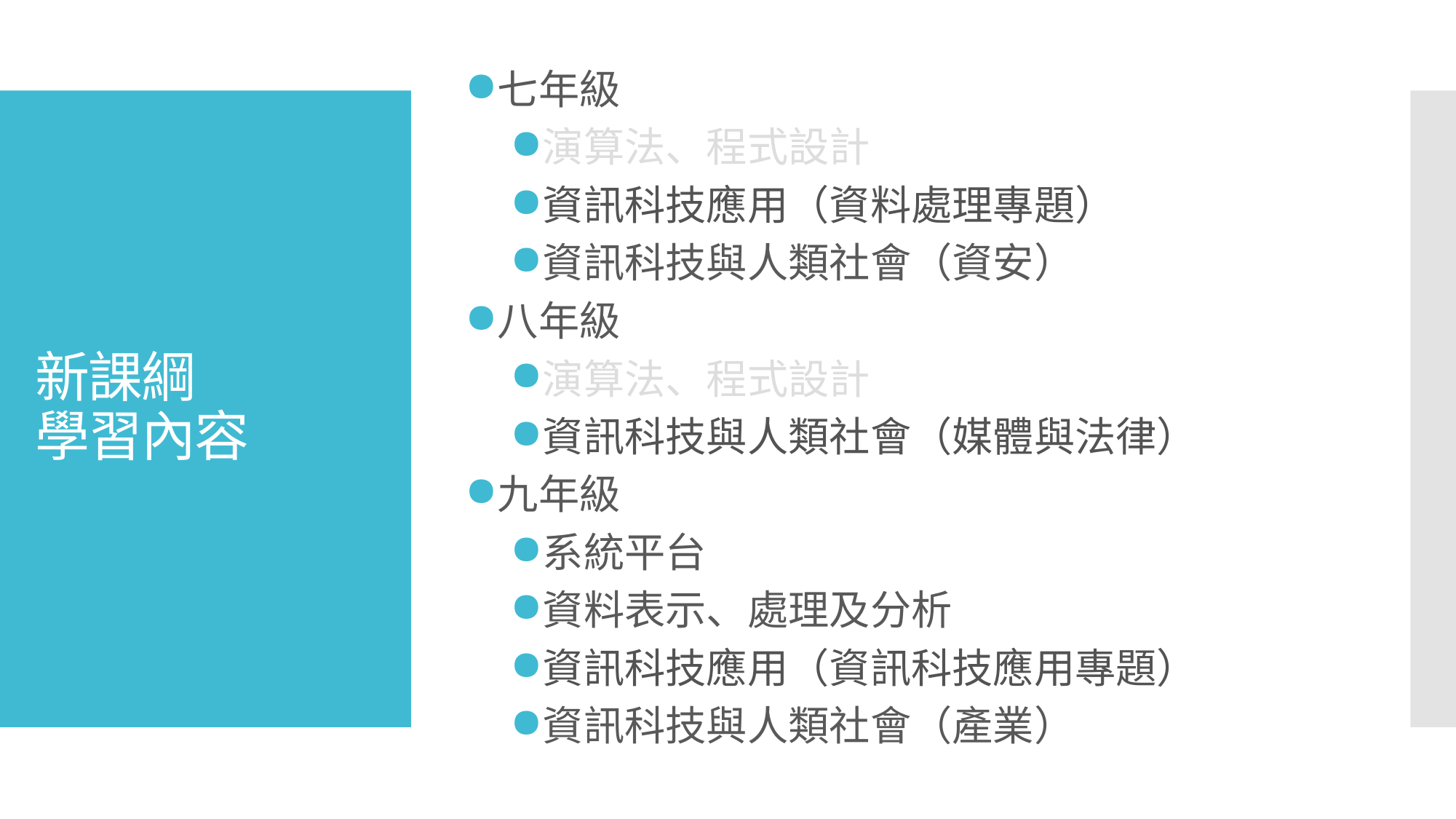

七年級
演算法、程式設計
資訊科技應用（資料處理專題）
資訊科技與人類社會（資安）
八年級
演算法、程式設計
資訊科技與人類社會（媒體與法律）
九年級
系統平台
資料表示、處理及分析
資訊科技應用（資訊科技應用專題）
資訊科技與人類社會（產業）
# 新課綱
學習內容